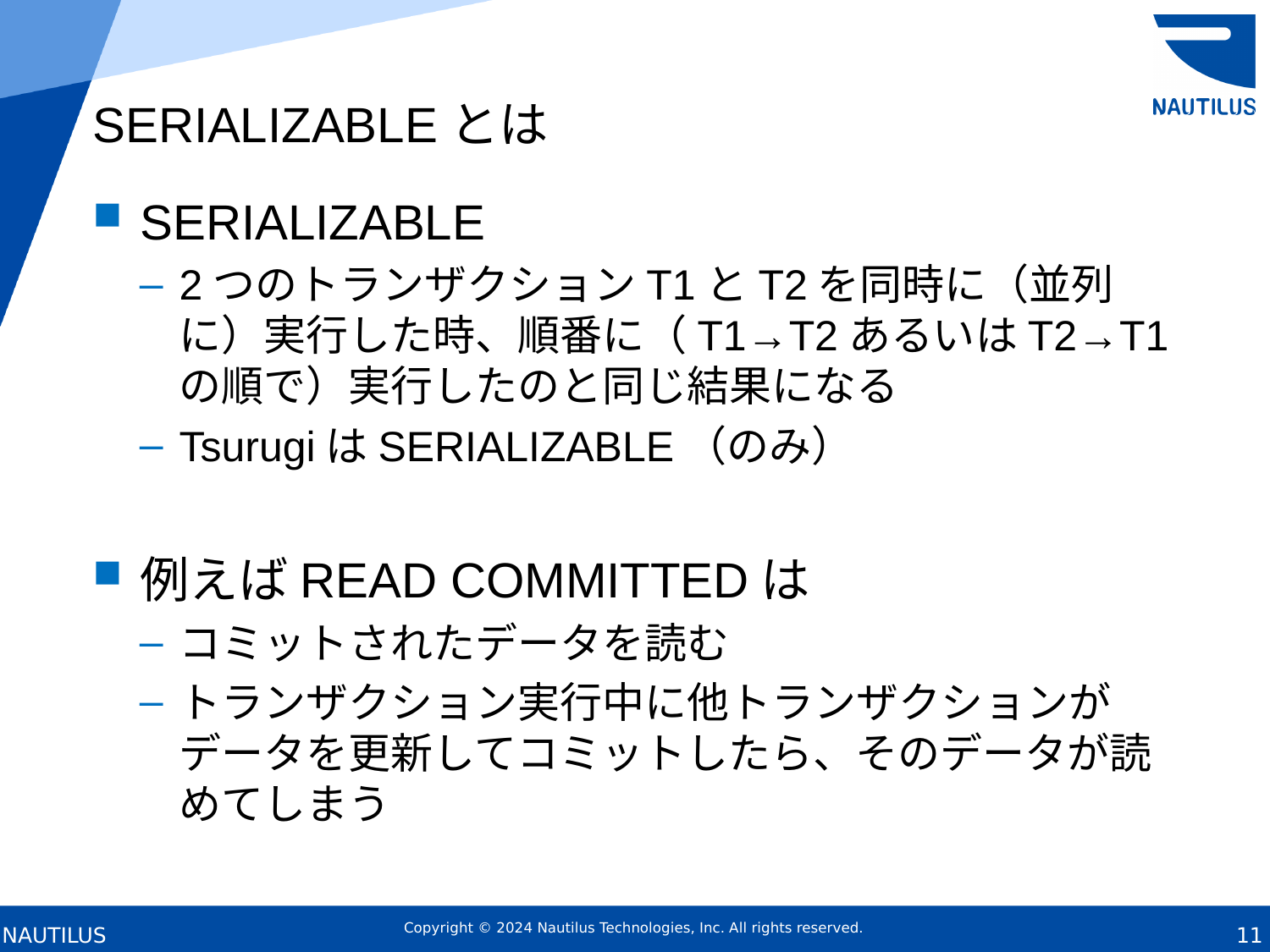

# SERIALIZABLEとは
SERIALIZABLE
2つのトランザクションT1とT2を同時に（並列に）実行した時、順番に（T1→T2あるいはT2→T1の順で）実行したのと同じ結果になる
TsurugiはSERIALIZABLE（のみ）

例えばREAD COMMITTEDは
コミットされたデータを読む
トランザクション実行中に他トランザクションがデータを更新してコミットしたら、そのデータが読めてしまう